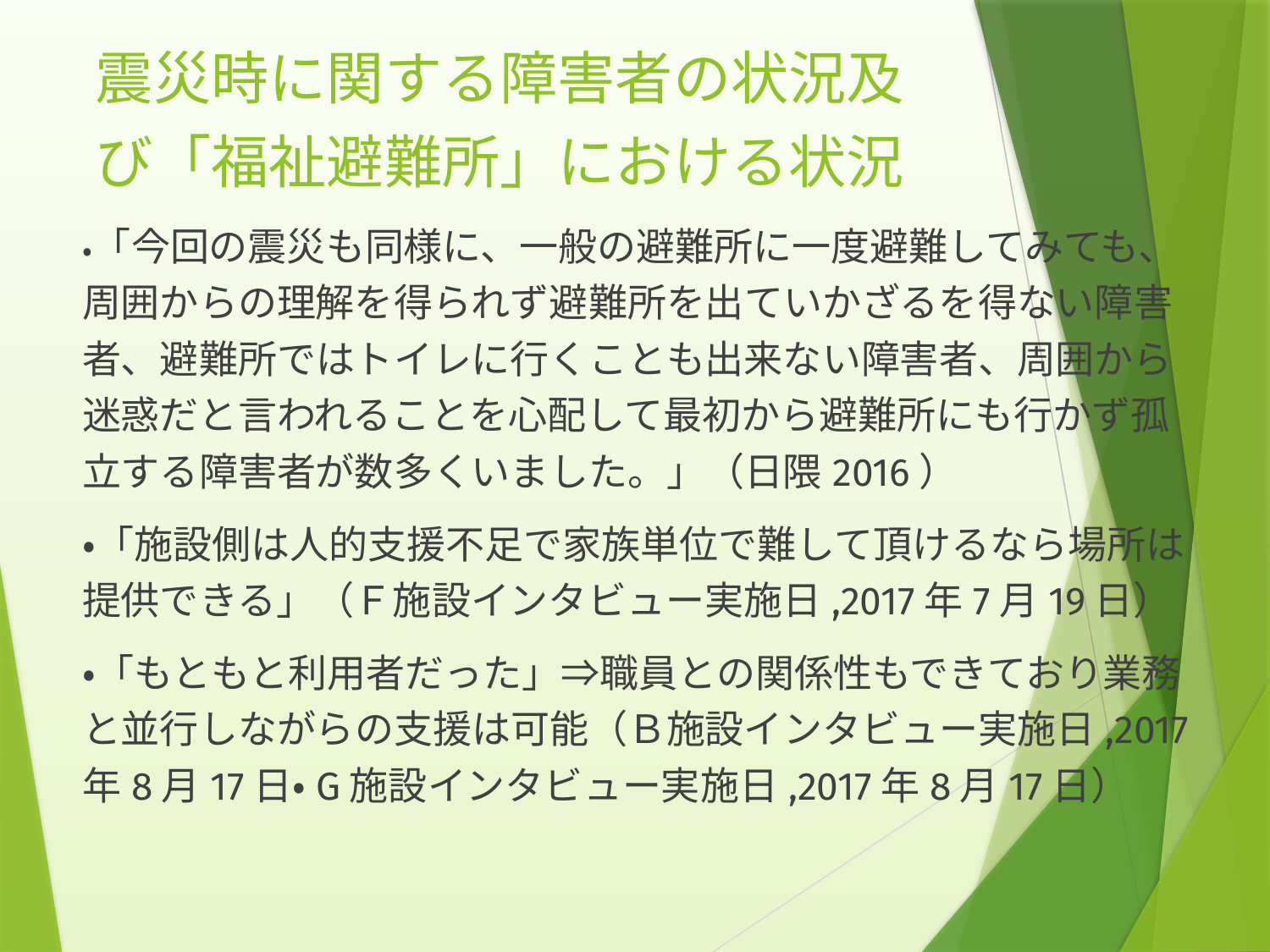

# 震災時に関する障害者の状況及び「福祉避難所」における状況
・「今回の震災も同様に、一般の避難所に一度避難してみても、周囲からの理解を得られず避難所を出ていかざるを得ない障害者、避難所ではトイレに行くことも出来ない障害者、周囲から迷惑だと言われることを心配して最初から避難所にも行かず孤立する障害者が数多くいました。」（日隈2016）
・「施設側は人的支援不足で家族単位で難して頂けるなら場所は提供できる」（Ｆ施設インタビュー実施日,2017年7月19日）
・「もともと利用者だった」⇒職員との関係性もできており業務と並行しながらの支援は可能（Ｂ施設インタビュー実施日,2017年8月17日・G施設インタビュー実施日,2017年8月17日）